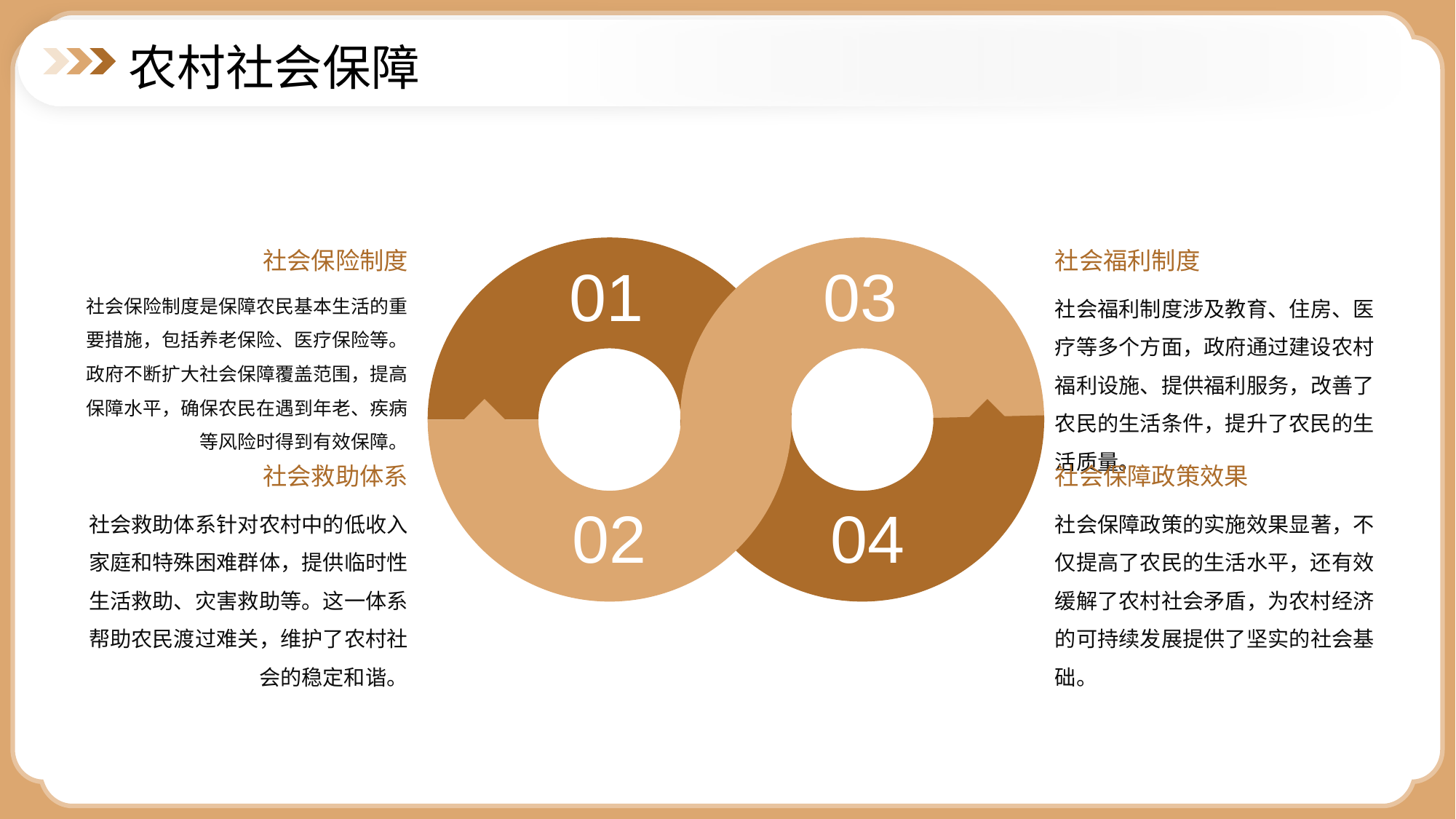

农村社会保障

社会保险制度
社会福利制度
01
03
社会保险制度是保障农民基本生活的重要措施，包括养老保险、医疗保险等。政府不断扩大社会保障覆盖范围，提高保障水平，确保农民在遇到年老、疾病等风险时得到有效保障。
社会福利制度涉及教育、住房、医疗等多个方面，政府通过建设农村福利设施、提供福利服务，改善了农民的生活条件，提升了农民的生活质量。

社会救助体系
社会保障政策效果
社会救助体系针对农村中的低收入家庭和特殊困难群体，提供临时性生活救助、灾害救助等。这一体系帮助农民渡过难关，维护了农村社会的稳定和谐。
社会保障政策的实施效果显著，不仅提高了农民的生活水平，还有效缓解了农村社会矛盾，为农村经济的可持续发展提供了坚实的社会基础。
02
04